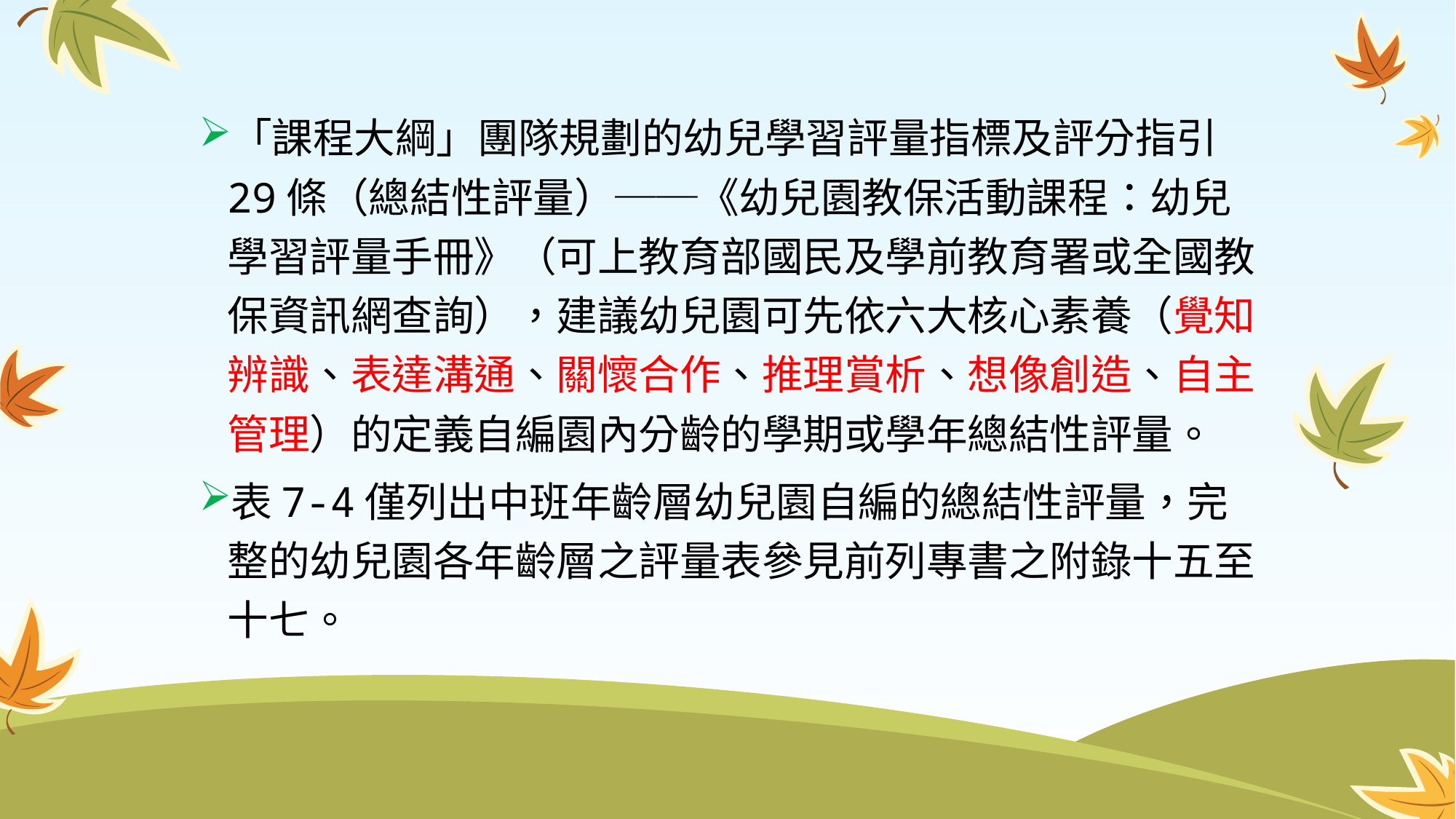

「課程大綱」團隊規劃的幼兒學習評量指標及評分指引29條（總結性評量）──《幼兒園教保活動課程：幼兒學習評量手冊》（可上教育部國民及學前教育署或全國教保資訊網查詢），建議幼兒園可先依六大核心素養（覺知辨識、表達溝通、關懷合作、推理賞析、想像創造、自主管理）的定義自編園內分齡的學期或學年總結性評量。
表7-4僅列出中班年齡層幼兒園自編的總結性評量，完整的幼兒園各年齡層之評量表參見前列專書之附錄十五至十七。